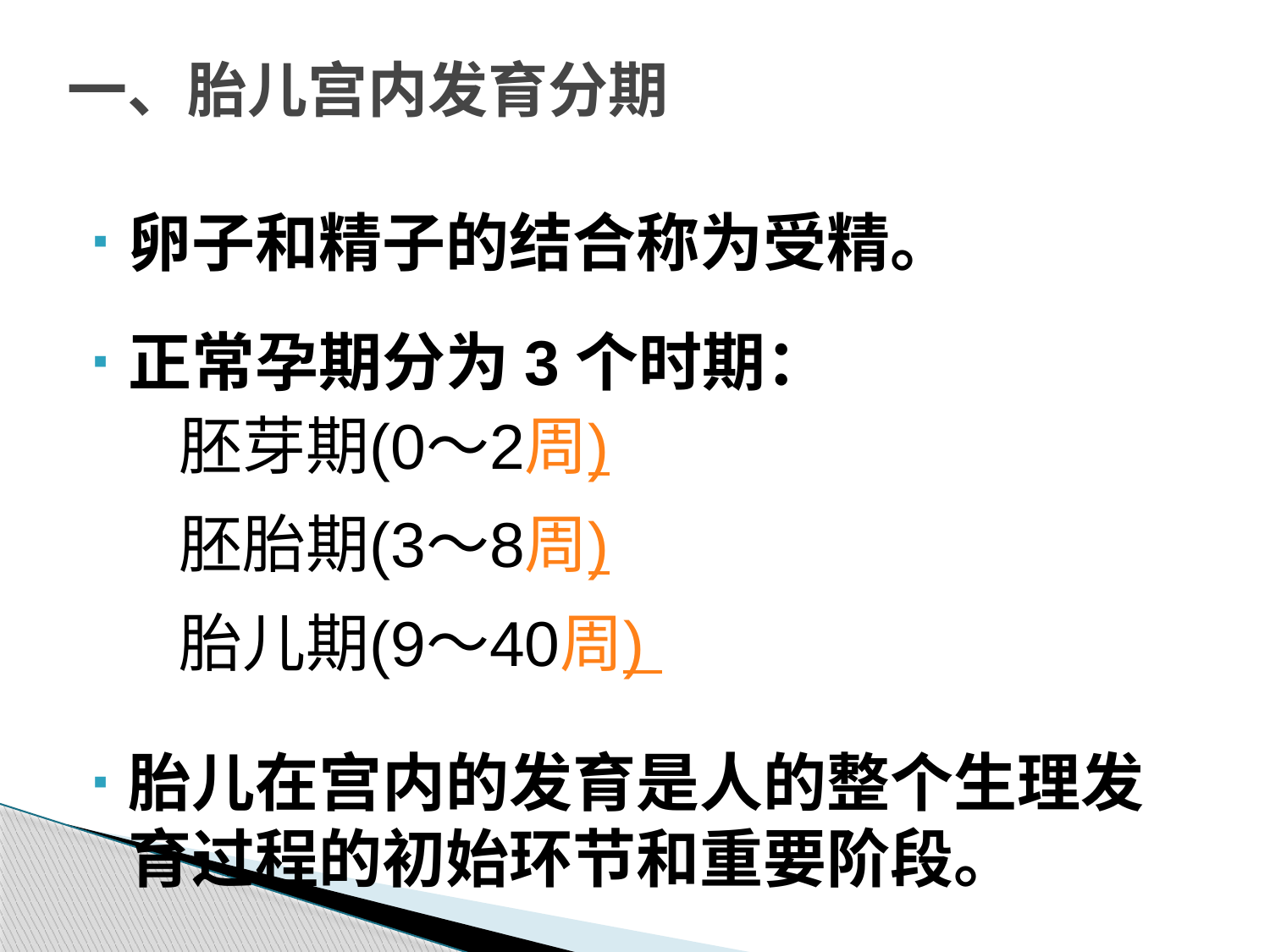

# 一、胎儿宫内发育分期
卵子和精子的结合称为受精。

正常孕期分为3个时期：
     胚芽期(0～2周)
     胚胎期(3～8周)
     胎儿期(9～40周)

胎儿在宫内的发育是人的整个生理发育过程的初始环节和重要阶段。